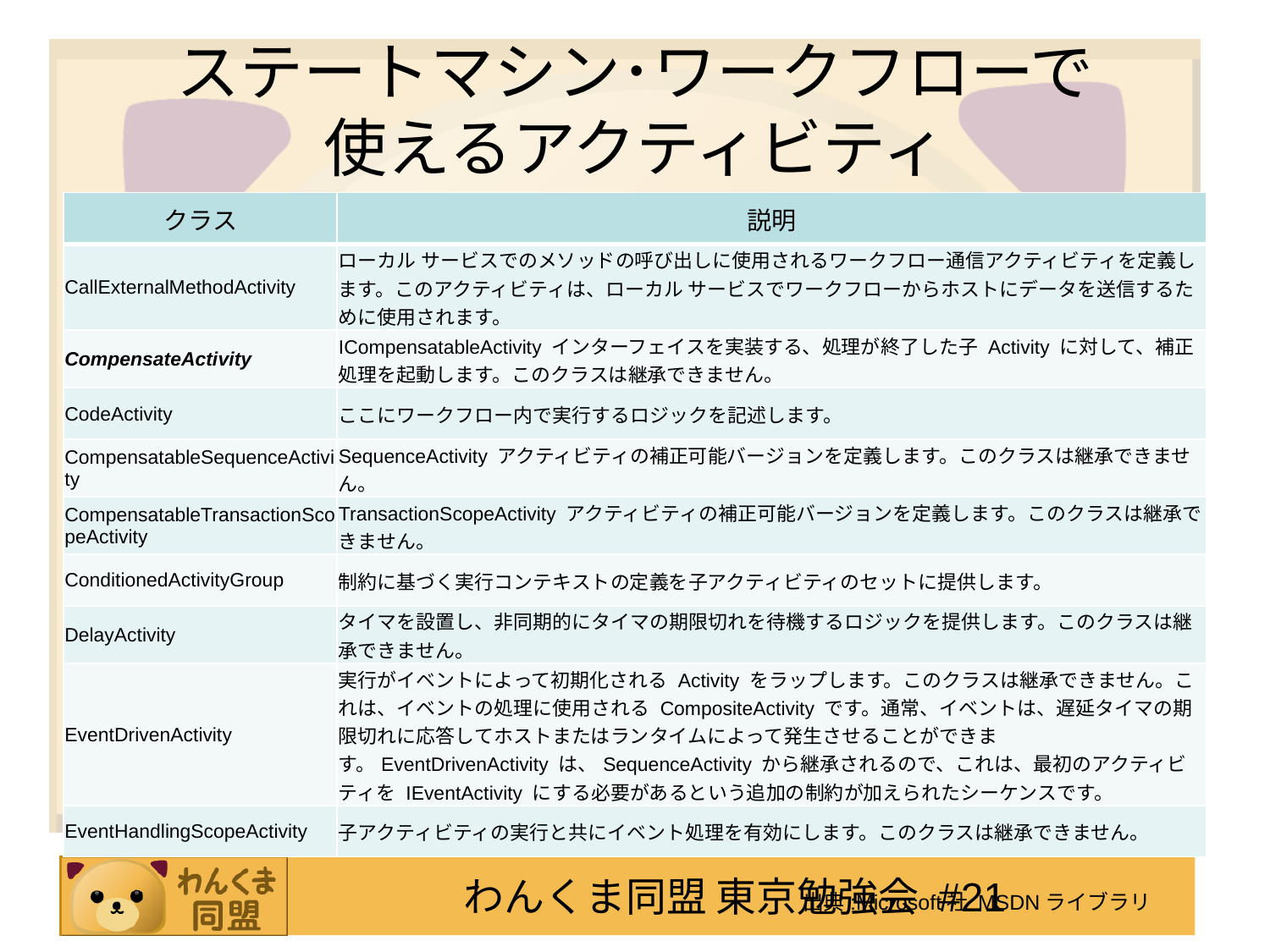

# ステートマシン･ワークフローで 使えるアクティビティ
| クラス | 説明 |
| --- | --- |
| CallExternalMethodActivity | ローカル サービスでのメソッドの呼び出しに使用されるワークフロー通信アクティビティを定義します。このアクティビティは、ローカル サービスでワークフローからホストにデータを送信するために使用されます。 |
| CompensateActivity | ICompensatableActivity インターフェイスを実装する、処理が終了した子 Activity に対して、補正処理を起動します。このクラスは継承できません。 |
| CodeActivity | ここにワークフロー内で実行するロジックを記述します。 |
| CompensatableSequenceActivity | SequenceActivity アクティビティの補正可能バージョンを定義します。このクラスは継承できません。 |
| CompensatableTransactionScopeActivity | TransactionScopeActivity アクティビティの補正可能バージョンを定義します。このクラスは継承できません。 |
| ConditionedActivityGroup | 制約に基づく実行コンテキストの定義を子アクティビティのセットに提供します。 |
| DelayActivity | タイマを設置し、非同期的にタイマの期限切れを待機するロジックを提供します。このクラスは継承できません。 |
| EventDrivenActivity | 実行がイベントによって初期化される Activity をラップします。このクラスは継承できません。これは、イベントの処理に使用される CompositeActivity です。通常、イベントは、遅延タイマの期限切れに応答してホストまたはランタイムによって発生させることができます。EventDrivenActivity は、SequenceActivity から継承されるので、これは、最初のアクティビティを IEventActivity にする必要があるという追加の制約が加えられたシーケンスです。 |
| EventHandlingScopeActivity | 子アクティビティの実行と共にイベント処理を有効にします。このクラスは継承できません。 |
出典:Microsoft社 MSDNライブラリ